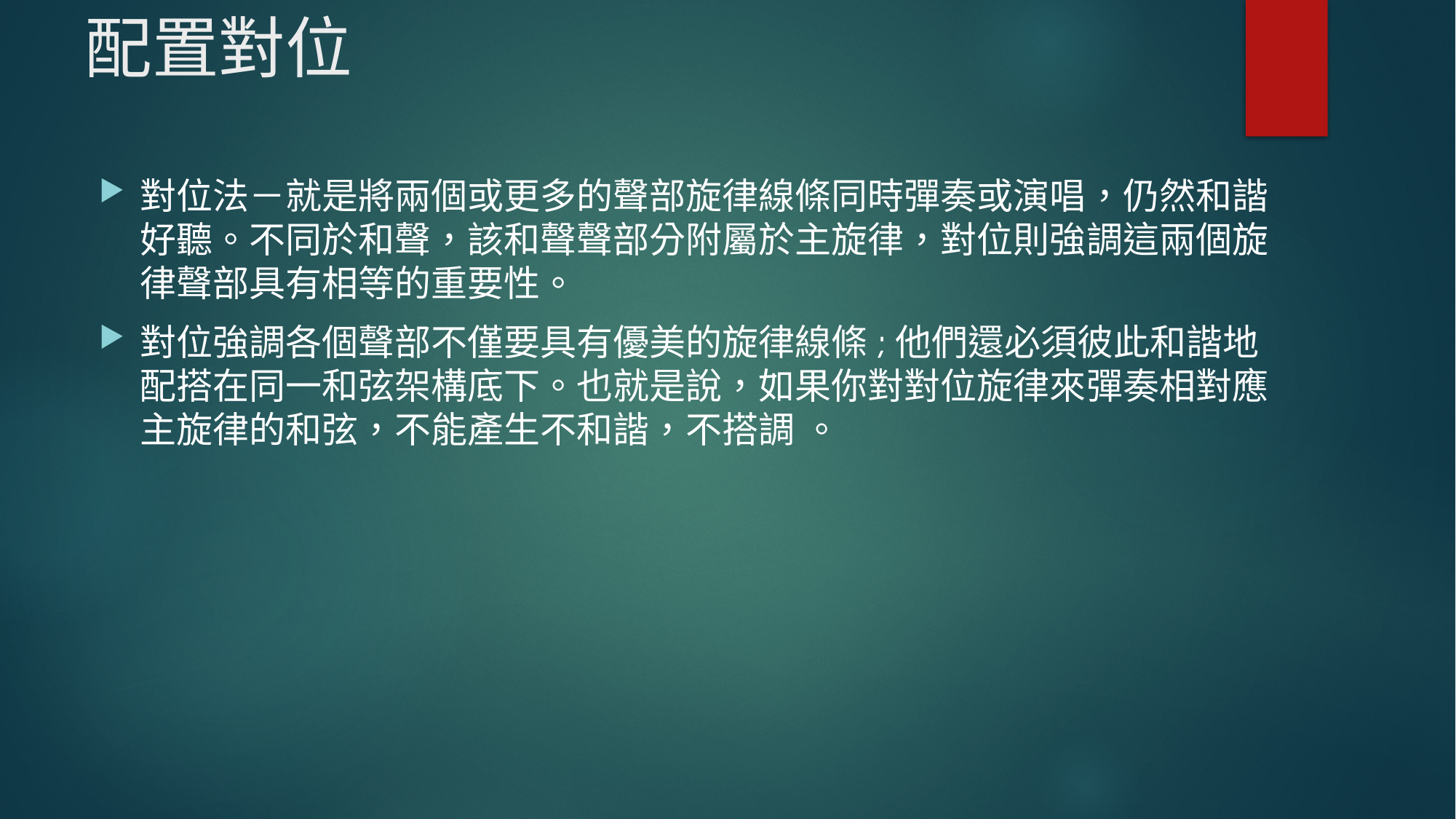

# 配置對位

對位法－就是將兩個或更多的聲部旋律線條同時彈奏或演唱，仍然和諧好聽。不同於和聲，該和聲聲部分附屬於主旋律，對位則強調這兩個旋律聲部具有相等的重要性。
對位強調各個聲部不僅要具有優美的旋律線條;他們還必須彼此和諧地配搭在同一和弦架構底下。也就是說，如果你對對位旋律來彈奏相對應主旋律的和弦，不能產生不和諧，不搭調 。